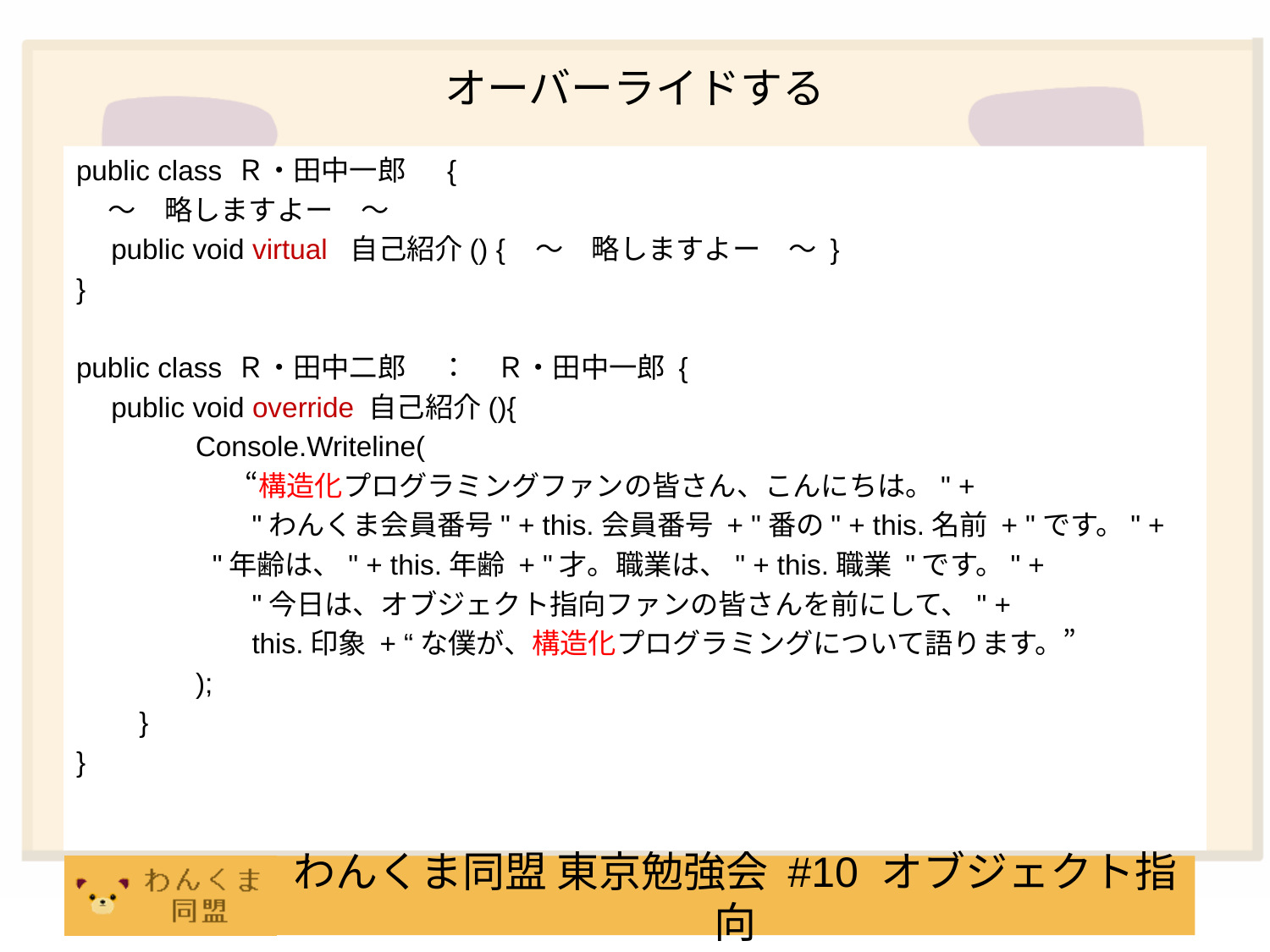

# オーバーライドする
public class Ｒ・田中一郎 　{
    ～　略しますよー　～
　public void virtual  自己紹介() {   ～　略しますよー　～ }
}

public class Ｒ・田中二郎 　：　Ｒ・田中一郎 {
　public void override 自己紹介(){
　　　　Console.Writeline(
　　　　　　“構造化プログラミングファンの皆さん、こんにちは。" +
　　　　　　"わんくま会員番号" + this.会員番号 + "番の" + this.名前 + "です。" +
	　　    "年齢は、" + this.年齢 + "才。職業は、" + this.職業 "です。" +
　　　　　　"今日は、オブジェクト指向ファンの皆さんを前にして、" +
　　　　　　this.印象 + “な僕が、構造化プログラミングについて語ります。”
　　　　);
　　}
}